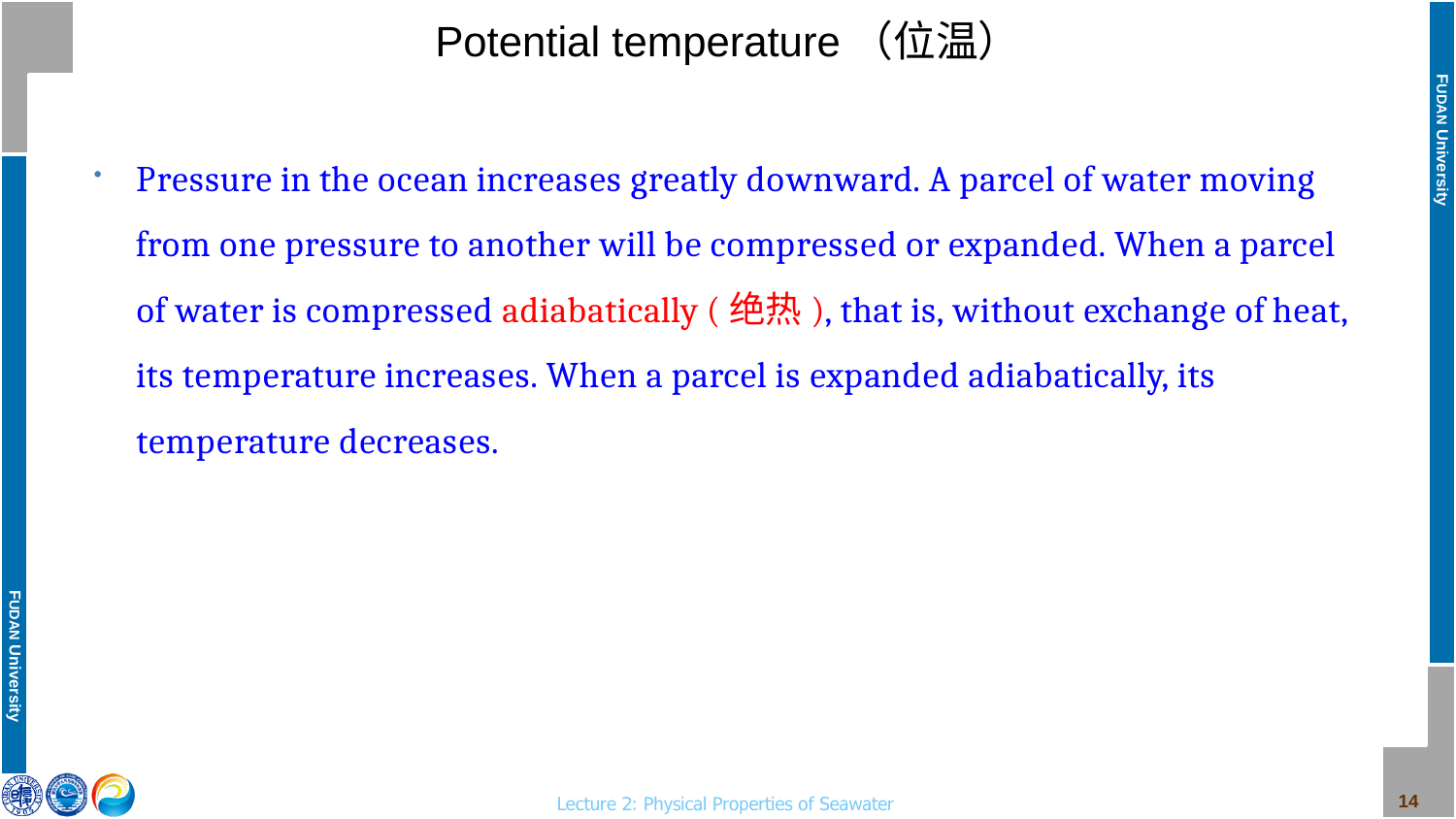

# Potential temperature（位温）
Pressure in the ocean increases greatly downward. A parcel of water moving from one pressure to another will be compressed or expanded. When a parcel of water is compressed adiabatically (绝热), that is, without exchange of heat, its temperature increases. When a parcel is expanded adiabatically, its temperature decreases.